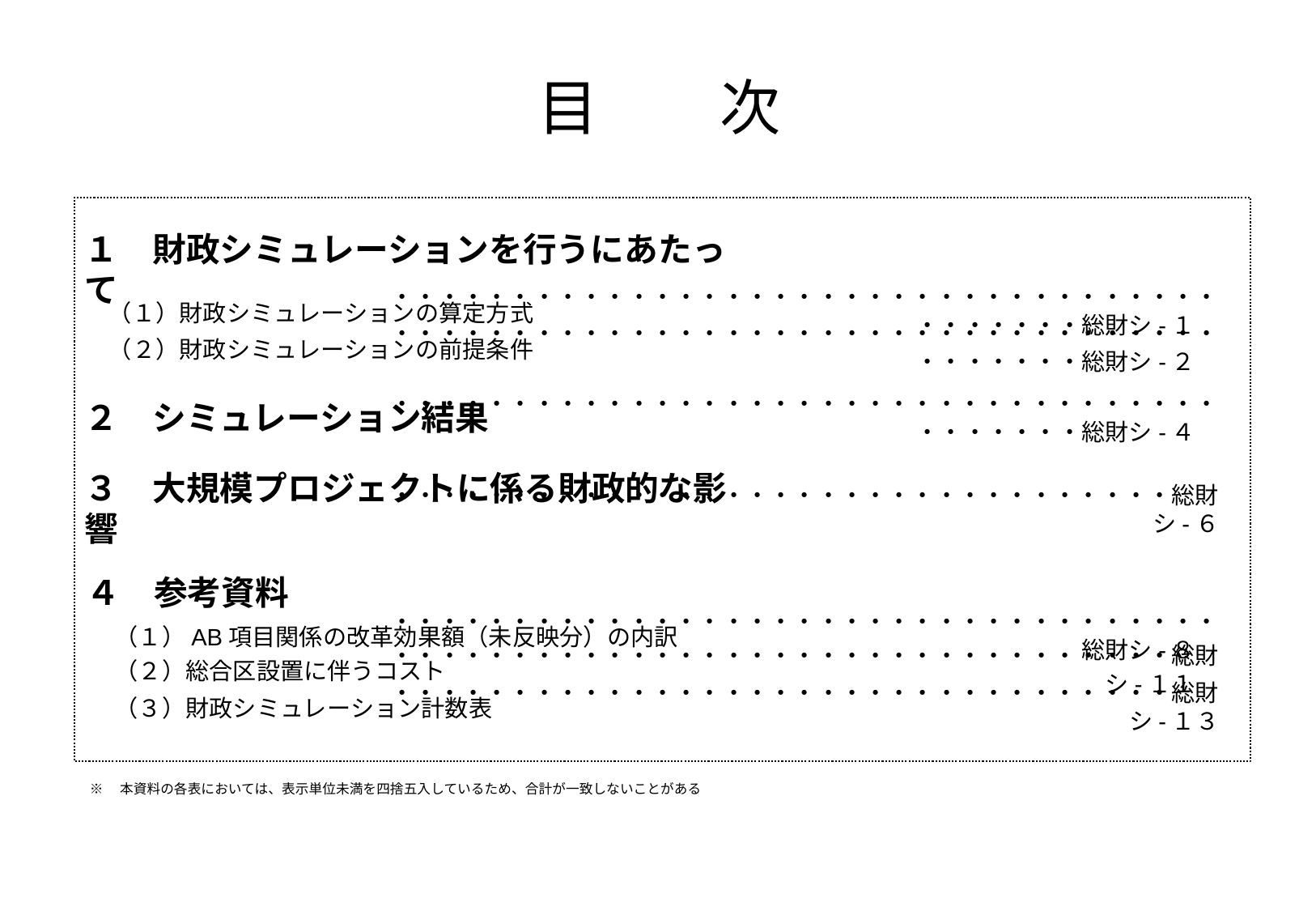

目　　次

１　財政シミュレーションを行うにあたって
・・・・・・・・・・・・・・・・・・・・・・・・・・・・・・・・・・・・・・・・・・総財シ-１
　（１）財政シミュレーションの算定方式
・・・・・・・・・・・・・・・・・・・・・・・・・・・・・・・・・・・・・・・・・・総財シ-２
　（２）財政シミュレーションの前提条件
２　シミュレーション結果

・・・・・・・・・・・・・・・・・・・・・・・・・・・・・・・・・・・・・・・・・・総財シ-４
３　大規模プロジェクトに係る財政的な影響
・・・・・・・・・・・・・・・・・・・・・・・・・・・・・・・・・総財シ-６
４　参考資料
・・・・・・・・・・・・・・・・・・・・・・・・・・・・・・・・・・・総財シ-８
　　（１）AB項目関係の改革効果額（未反映分）の内訳
・・・・・・・・・・・・・・・・・・・・・・・・・・・・・・・・・総財シ-１１
　　（２）総合区設置に伴うコスト
・・・・・・・・・・・・・・・・・・・・・・・・・・・・・・・・・総財シ-１３
　　（３）財政シミュレーション計数表
※　本資料の各表においては、表示単位未満を四捨五入しているため、合計が一致しないことがある